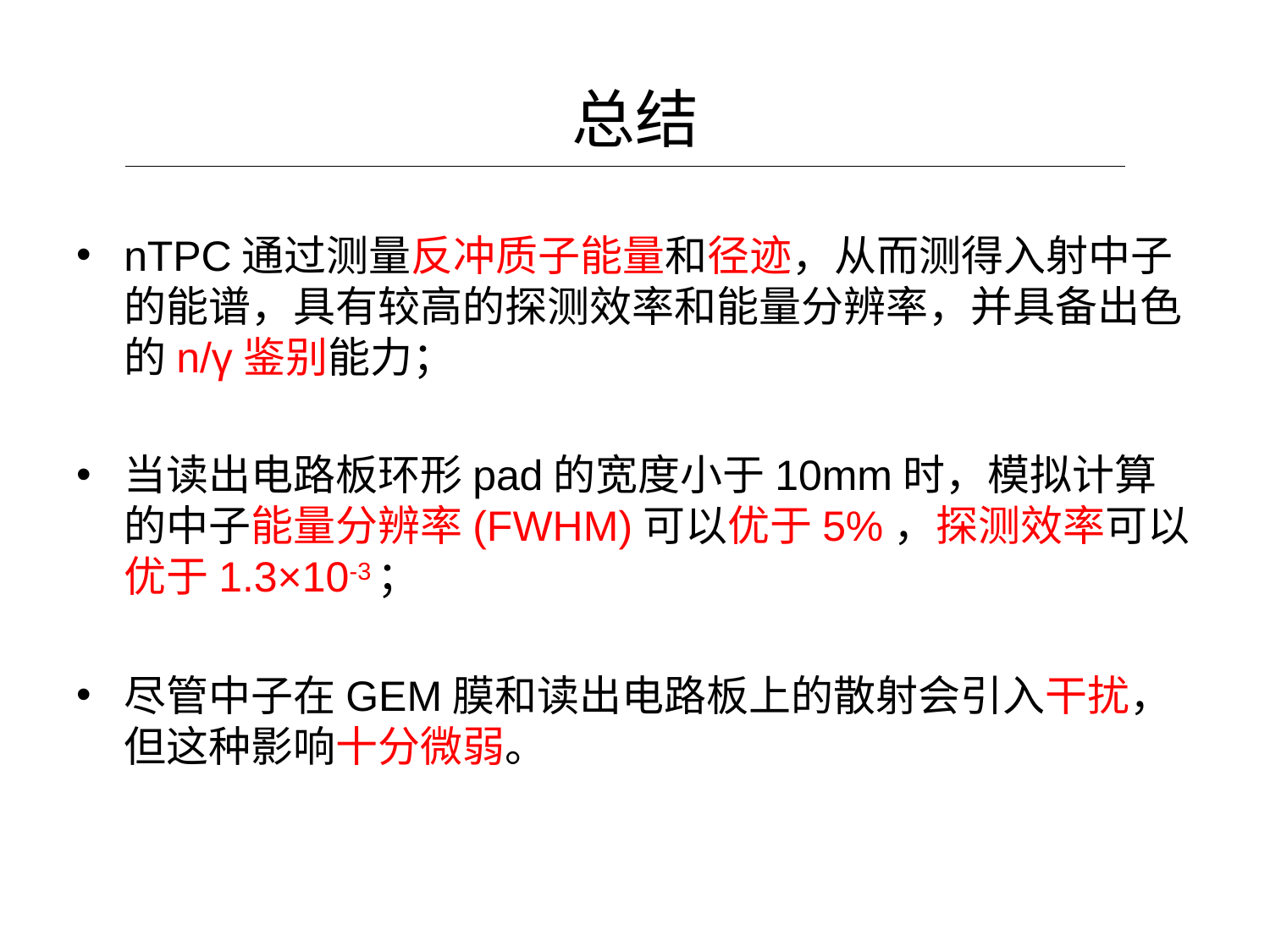

# 总结
nTPC通过测量反冲质子能量和径迹，从而测得入射中子的能谱，具有较高的探测效率和能量分辨率，并具备出色的n/γ鉴别能力；

当读出电路板环形pad的宽度小于10mm时，模拟计算的中子能量分辨率(FWHM)可以优于5%，探测效率可以优于1.3×10-3；

尽管中子在GEM膜和读出电路板上的散射会引入干扰，但这种影响十分微弱。